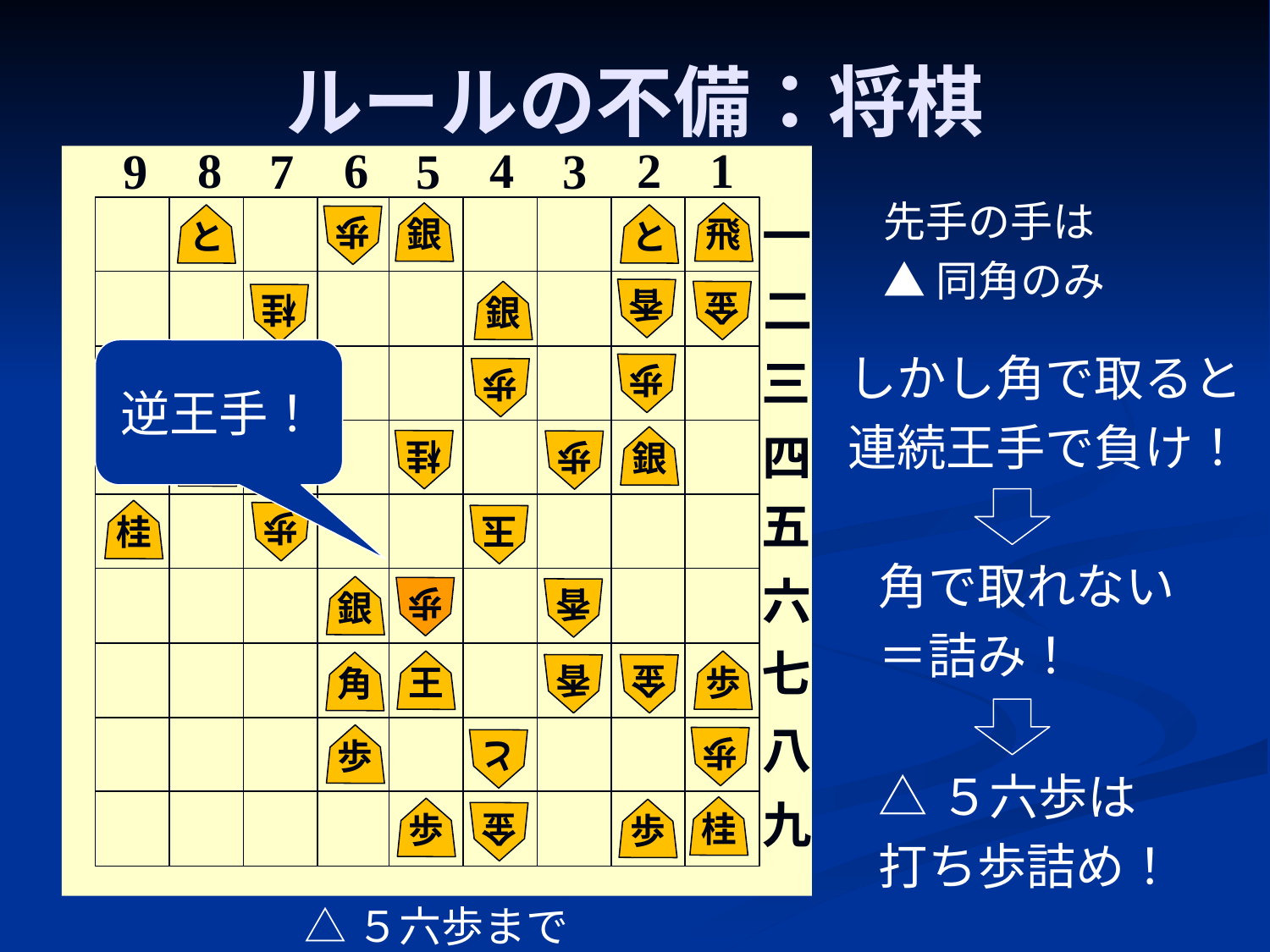

# ルールの不備：将棋
6
2
1
8
4
7
3
9
5

一

二
三

四
五

六

七

八

九

先手の手は
▲同角のみ
銀
飛
と
と
歩
香
金
銀
桂
逆王手！
しかし角で取ると
連続王手で負け！
香
歩
歩
銀
金
桂
歩

角で取れない
＝詰み！
桂
歩
玉
銀
歩
香
王
歩
角
香
金

△５六歩は
打ち歩詰め！
歩
歩
と
桂
歩
歩
金
△５六歩まで